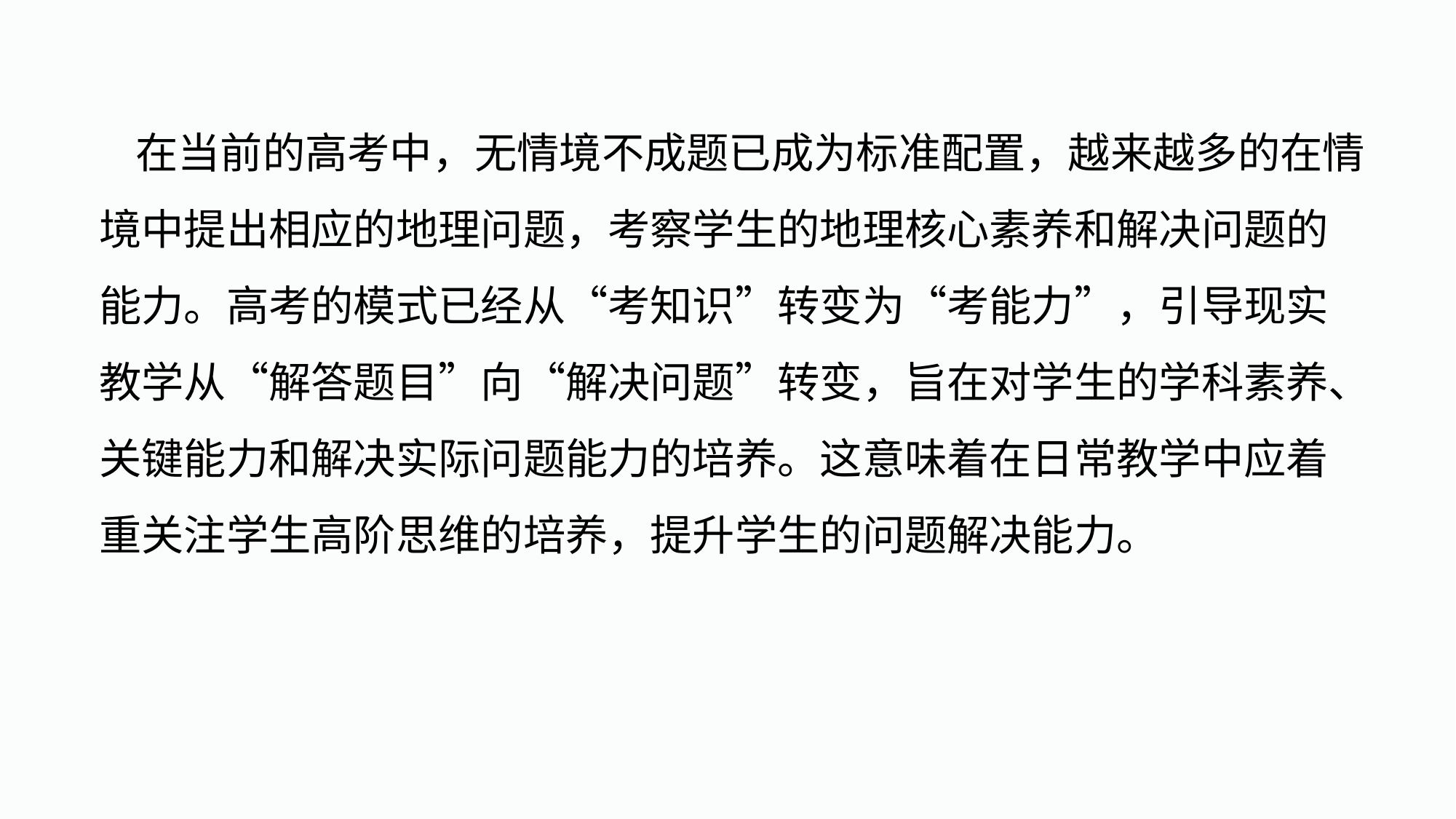

在当前的高考中，无情境不成题已成为标准配置，越来越多的在情境中提出相应的地理问题，考察学生的地理核心素养和解决问题的能力。高考的模式已经从“考知识”转变为“考能力”，引导现实教学从“解答题目”向“解决问题”转变，旨在对学生的学科素养、关键能力和解决实际问题能力的培养。这意味着在日常教学中应着重关注学生高阶思维的培养，提升学生的问题解决能力。